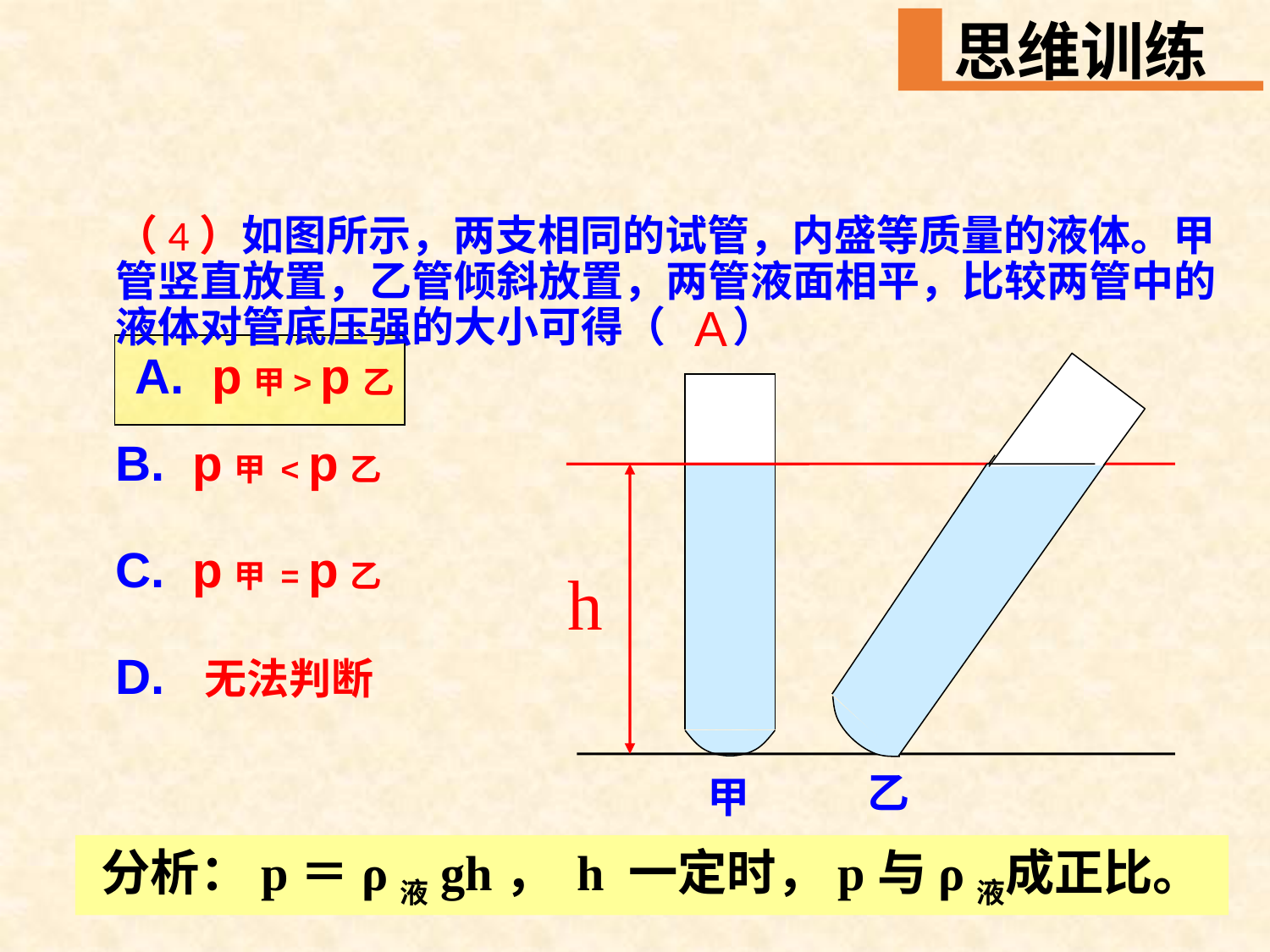

思维训练
# （4）如图所示，两支相同的试管，内盛等质量的液体。甲管竖直放置，乙管倾斜放置，两管液面相平，比较两管中的液体对管底压强的大小可得（       ） A.  p甲> p乙 B.  p甲 < p乙 C.  p甲 = p乙 D.  无法判断
A

h

乙
甲
分析：p＝ρ液gh， h 一定时，p与ρ液成正比。